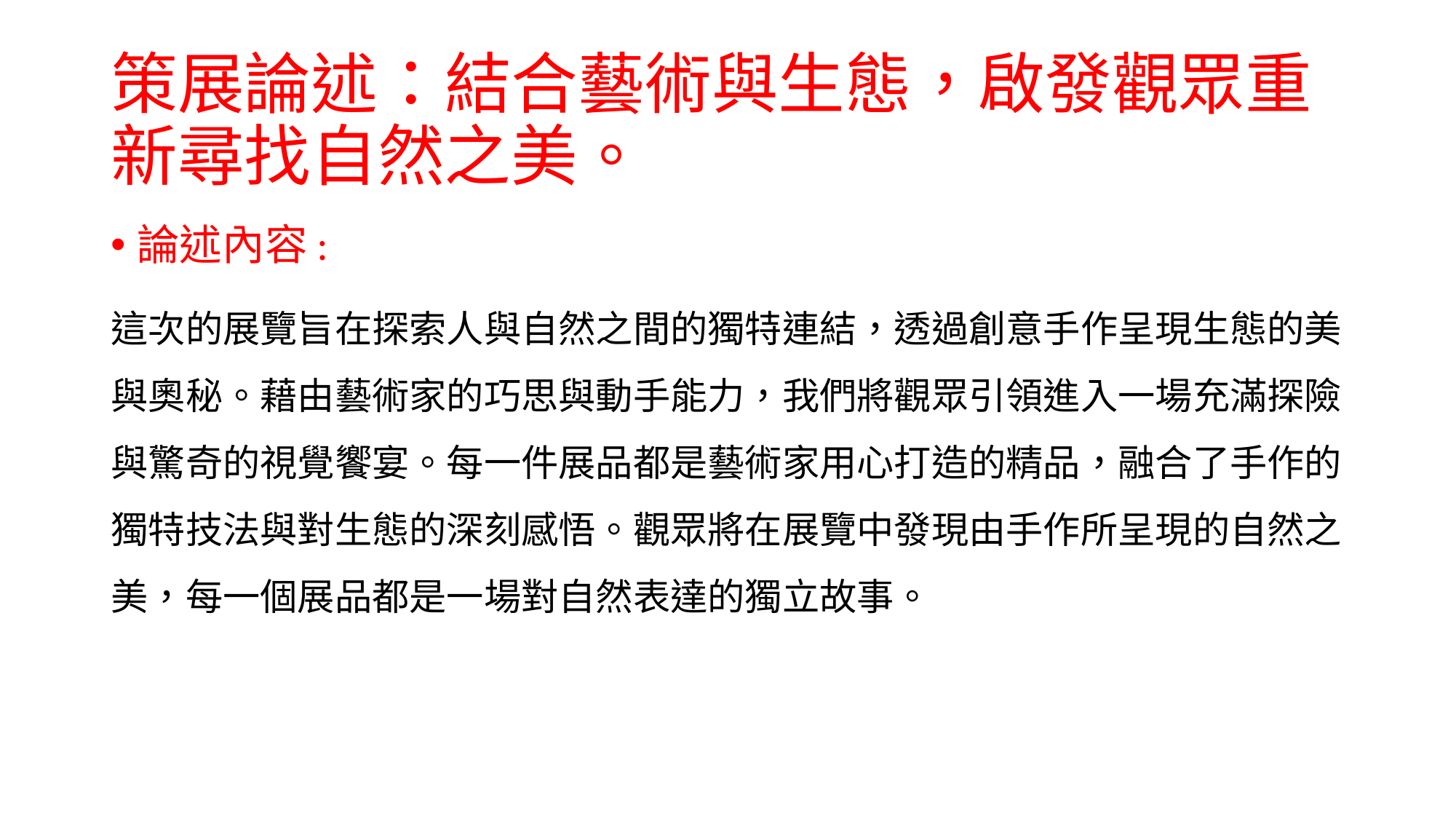

# 策展論述：結合藝術與生態，啟發觀眾重新尋找自然之美。
論述內容:
這次的展覽旨在探索人與自然之間的獨特連結，透過創意手作呈現生態的美與奧秘。藉由藝術家的巧思與動手能力，我們將觀眾引領進入一場充滿探險與驚奇的視覺饗宴。每一件展品都是藝術家用心打造的精品，融合了手作的獨特技法與對生態的深刻感悟。觀眾將在展覽中發現由手作所呈現的自然之美，每一個展品都是一場對自然表達的獨立故事。